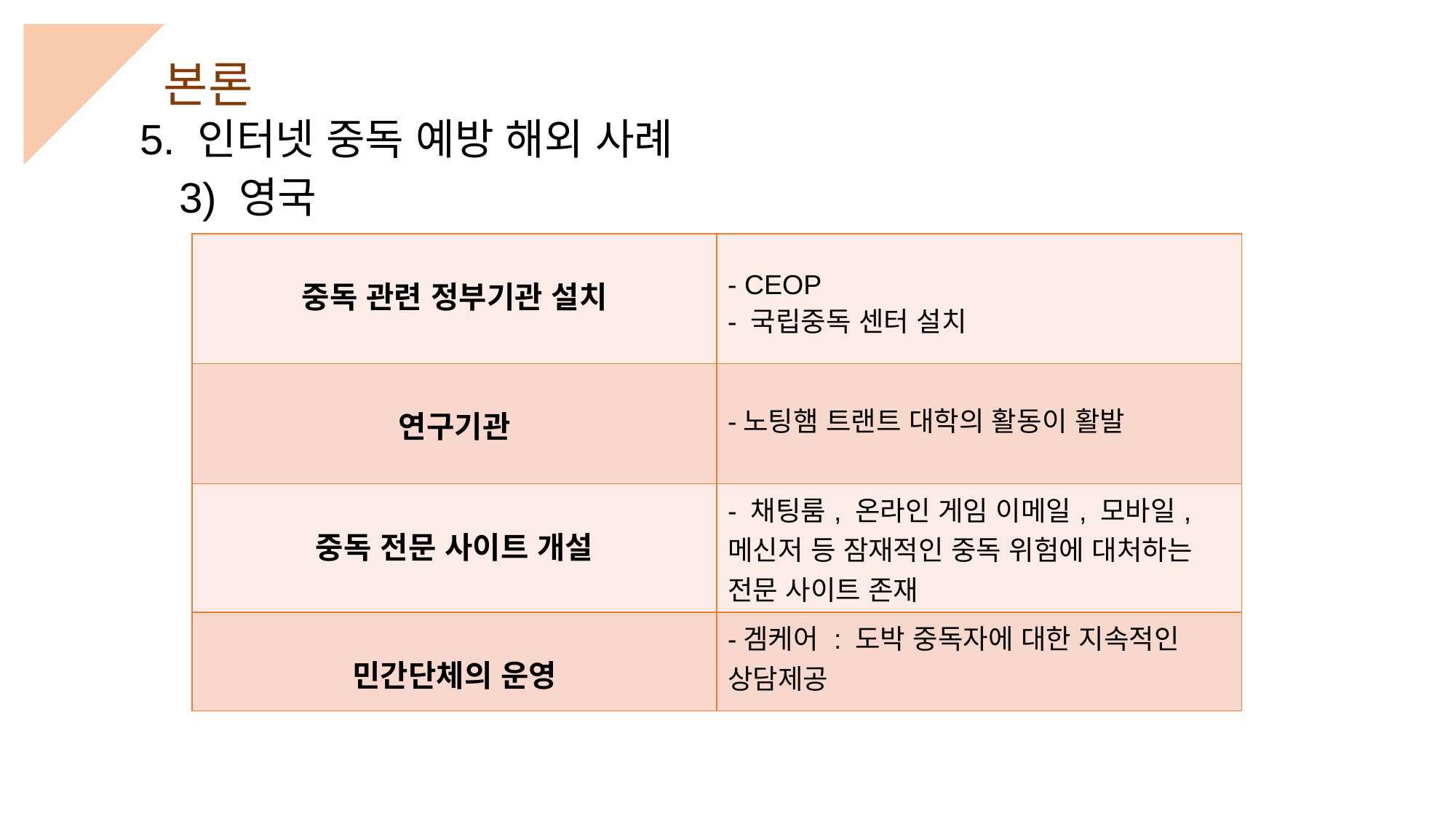

3
본론
5. 인터넷 중독 예방 해외 사례
3) 영국

| 중독 관련 정부기관 설치 | - CEOP - 국립중독 센터 설치 |
| --- | --- |
| 연구기관 | -노팅햄 트랜트 대학의 활동이 활발 |
| 중독 전문 사이트 개설 | - 채팅룸, 온라인 게임 이메일, 모바일, 메신저 등 잠재적인 중독 위험에 대처하는 전문 사이트 존재 |
| 민간단체의 운영 | -겜케어 : 도박 중독자에 대한 지속적인 상담제공 |

충동조절장애